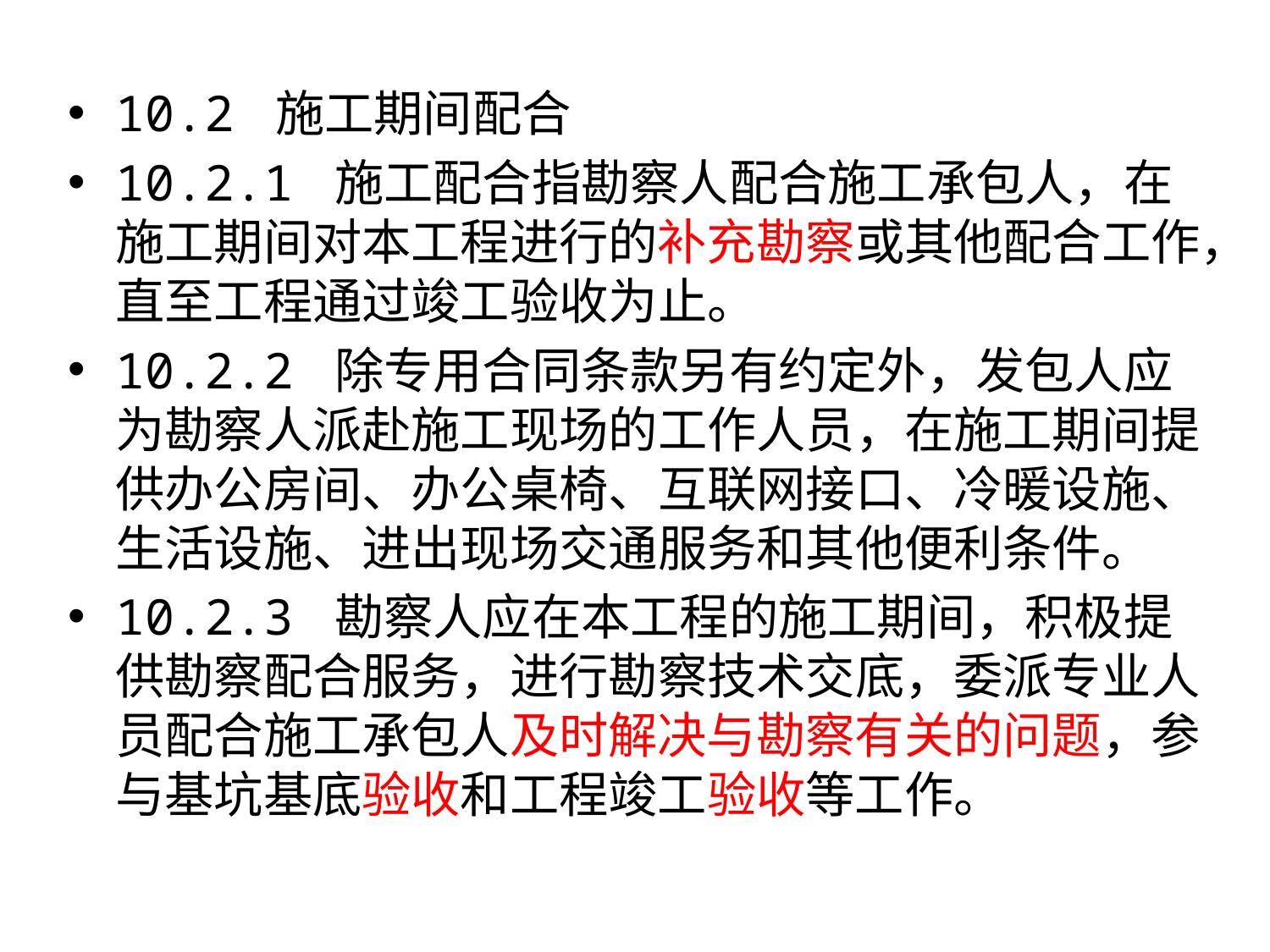

10.2 施工期间配合
10.2.1 施工配合指勘察人配合施工承包人，在施工期间对本工程进行的补充勘察或其他配合工作，直至工程通过竣工验收为止。
10.2.2 除专用合同条款另有约定外，发包人应为勘察人派赴施工现场的工作人员，在施工期间提供办公房间、办公桌椅、互联网接口、冷暖设施、生活设施、进出现场交通服务和其他便利条件。
10.2.3 勘察人应在本工程的施工期间，积极提供勘察配合服务，进行勘察技术交底，委派专业人员配合施工承包人及时解决与勘察有关的问题，参与基坑基底验收和工程竣工验收等工作。